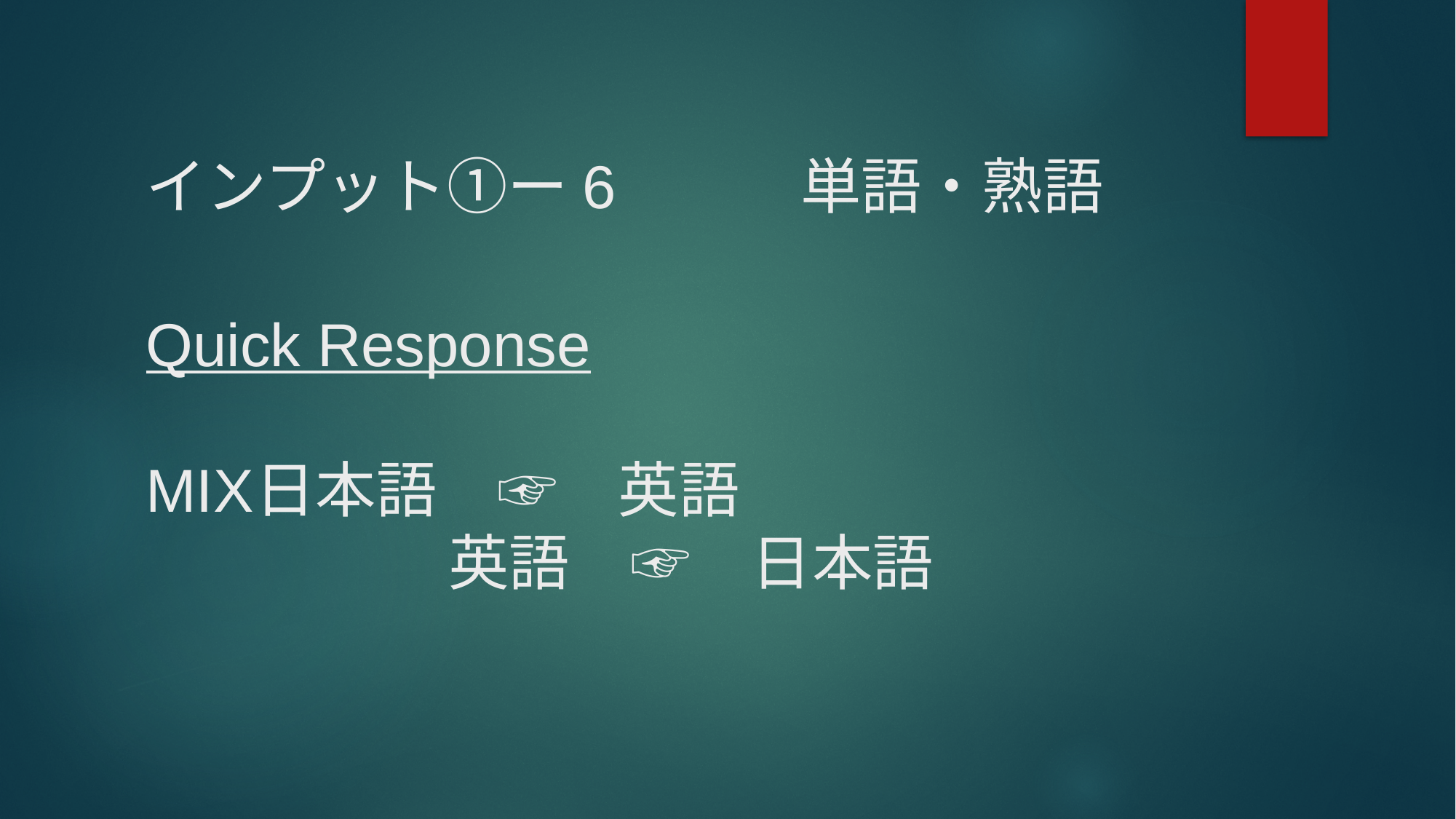

インプット①ー6		単語・熟語
# Quick Response MIX	日本語　☞　英語 　　　　　英語　☞　日本語